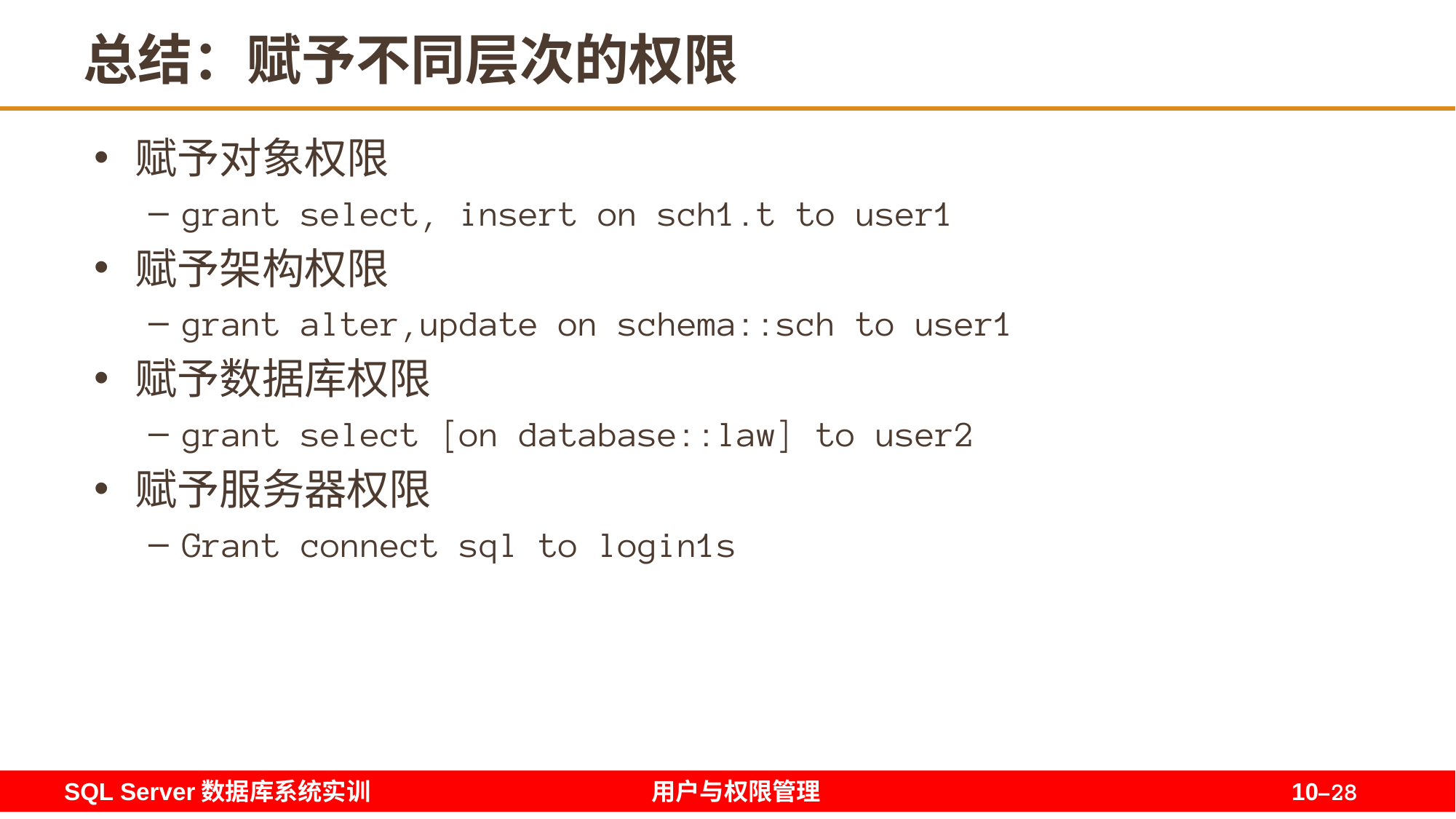

28
# 总结：赋予不同层次的权限
赋予对象权限
grant select, insert on sch1.t to user1
赋予架构权限
grant alter,update on schema::sch to user1
赋予数据库权限
grant select [on database::law] to user2
赋予服务器权限
Grant connect sql to login1s